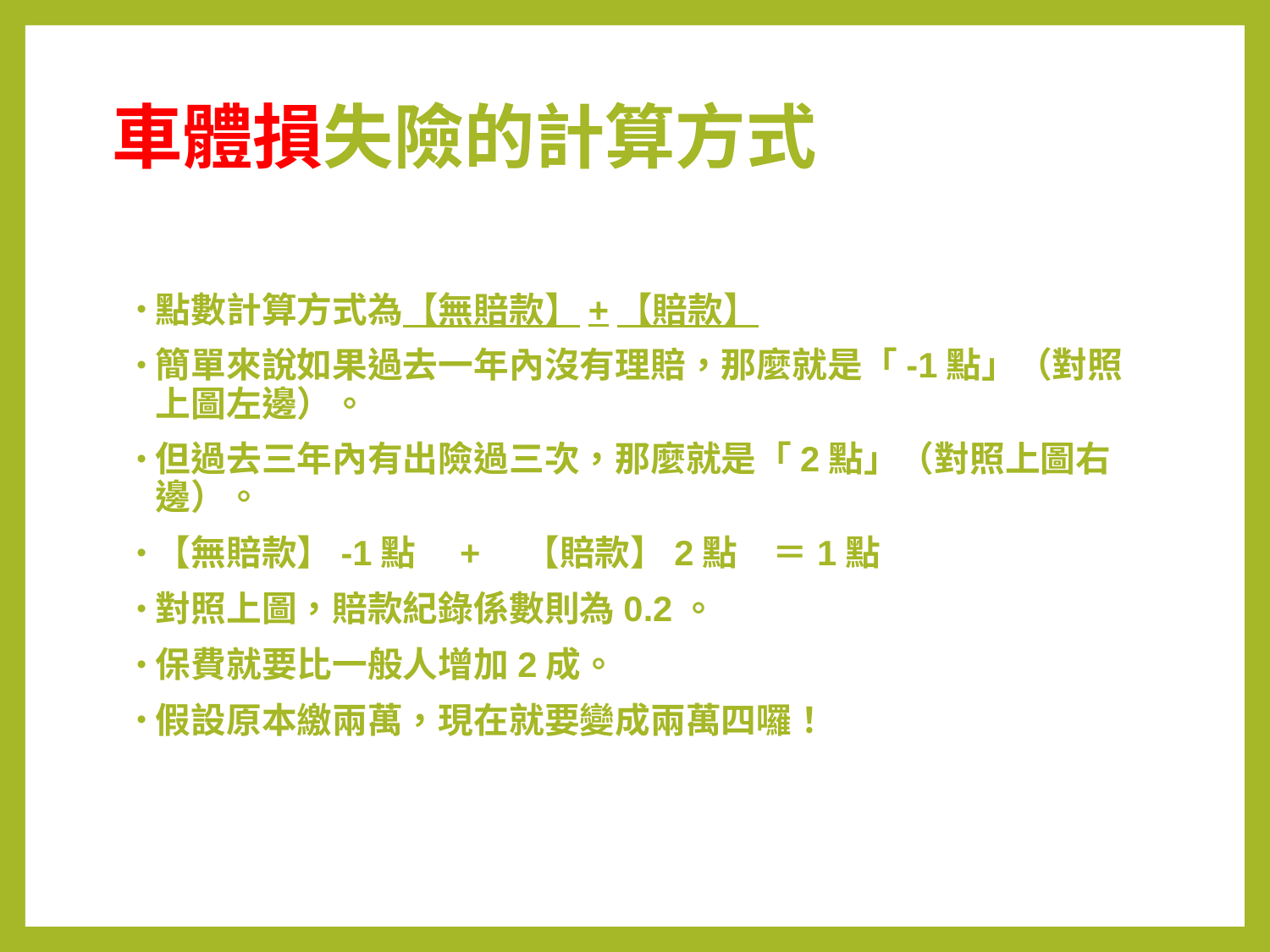

# 車體損失險的計算方式
點數計算方式為【無賠款】+【賠款】
簡單來說如果過去一年內沒有理賠，那麼就是「-1點」（對照上圖左邊）。
但過去三年內有出險過三次，那麼就是「2點」（對照上圖右邊）。
【無賠款】-1點　+　【賠款】2點　＝1點
對照上圖，賠款紀錄係數則為0.2。
保費就要比一般人增加2成。
假設原本繳兩萬，現在就要變成兩萬四囉！